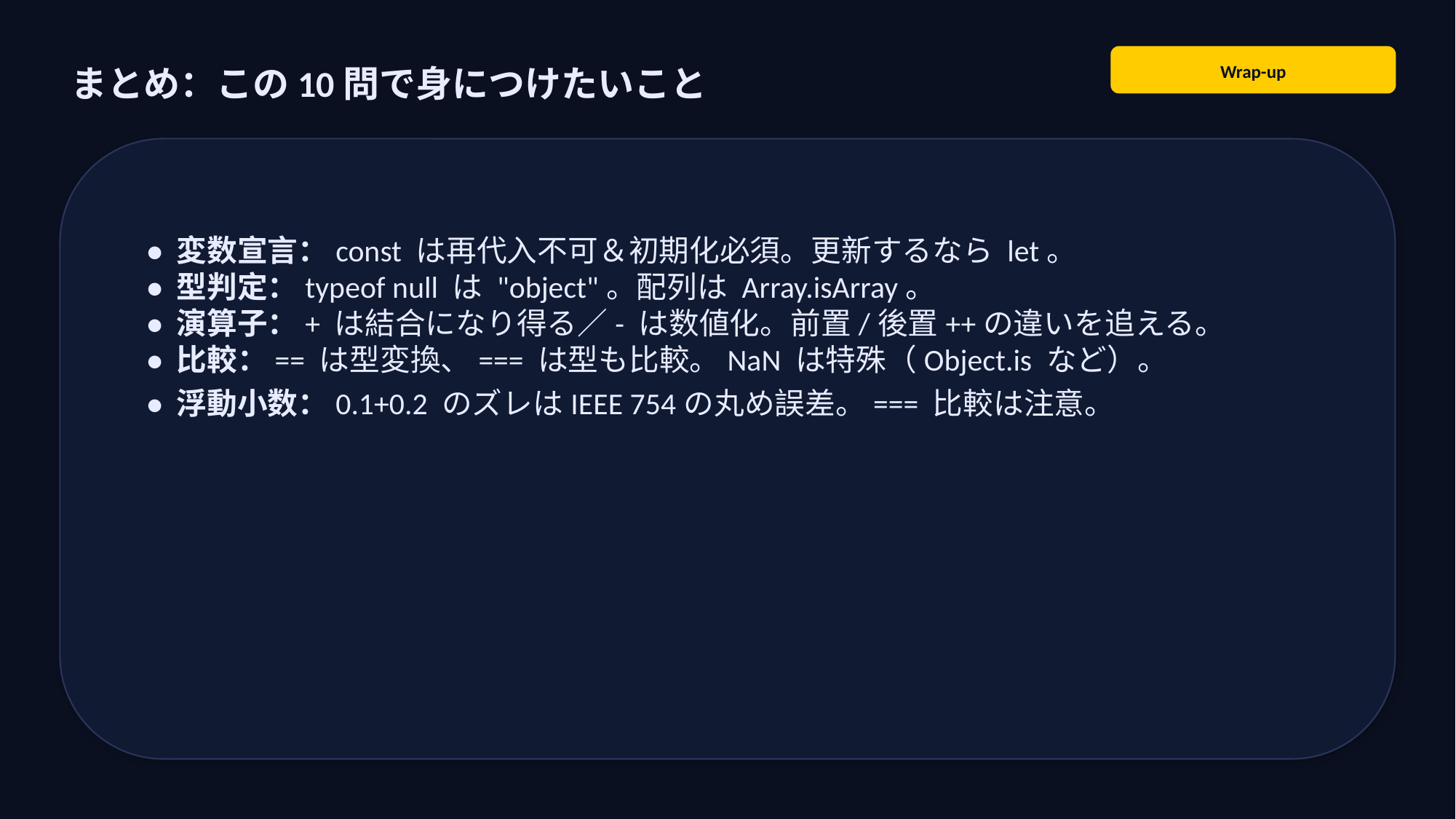

まとめ：この10問で身につけたいこと

Wrap-up

• 変数宣言：const は再代入不可＆初期化必須。更新するなら let。
• 型判定：typeof null は "object"。配列は Array.isArray。
• 演算子：+ は結合になり得る／- は数値化。前置/後置++の違いを追える。
• 比較：== は型変換、=== は型も比較。NaN は特殊（Object.is など）。
• 浮動小数：0.1+0.2 のズレはIEEE 754の丸め誤差。=== 比較は注意。